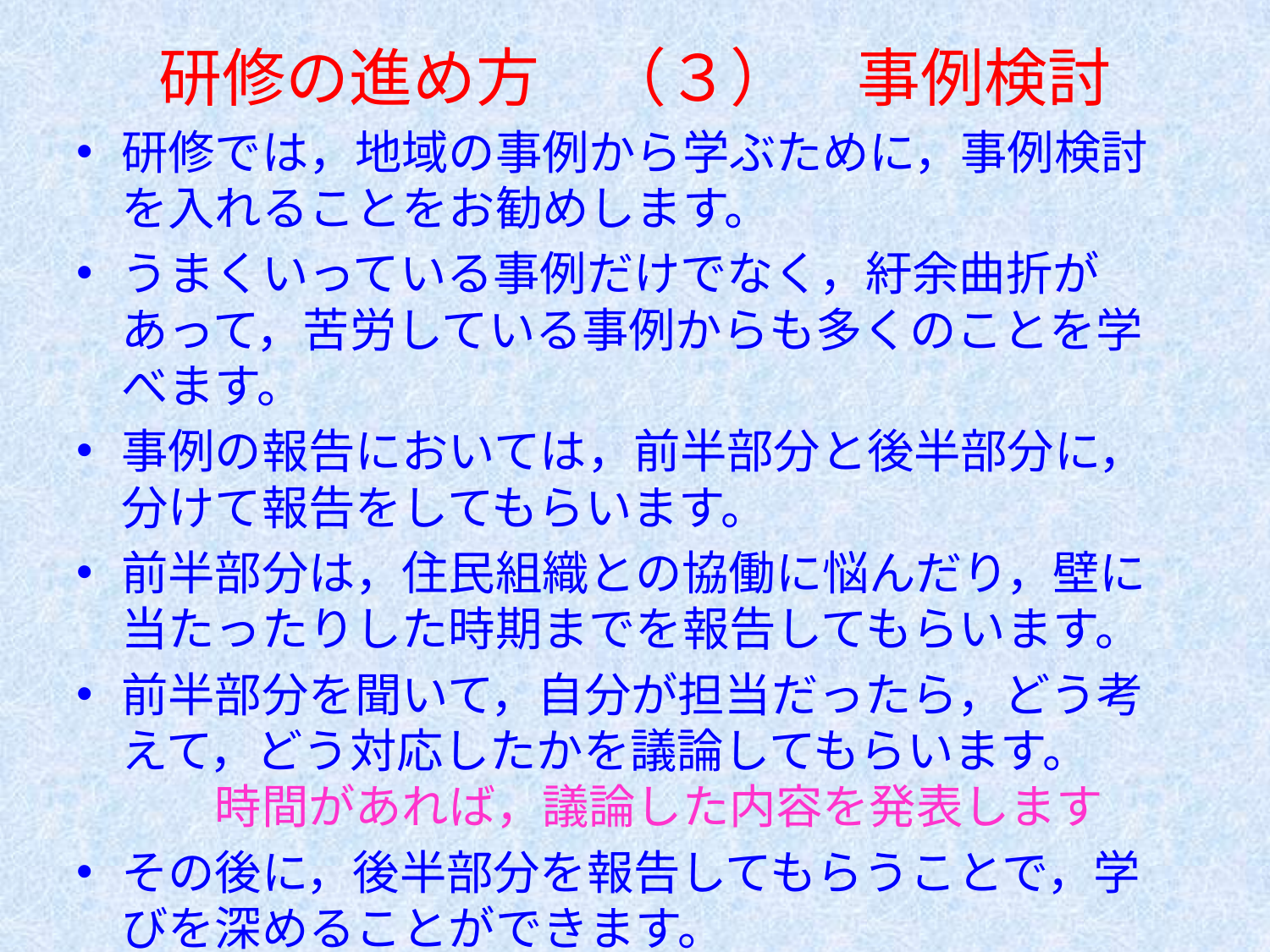

# 研修の進め方　（３）　事例検討
研修では，地域の事例から学ぶために，事例検討を入れることをお勧めします。
うまくいっている事例だけでなく，紆余曲折があって，苦労している事例からも多くのことを学べます。
事例の報告においては，前半部分と後半部分に，分けて報告をしてもらいます。
前半部分は，住民組織との協働に悩んだり，壁に当たったりした時期までを報告してもらいます。
前半部分を聞いて，自分が担当だったら，どう考えて，どう対応したかを議論してもらいます。
　　時間があれば，議論した内容を発表します
その後に，後半部分を報告してもらうことで，学びを深めることができます。